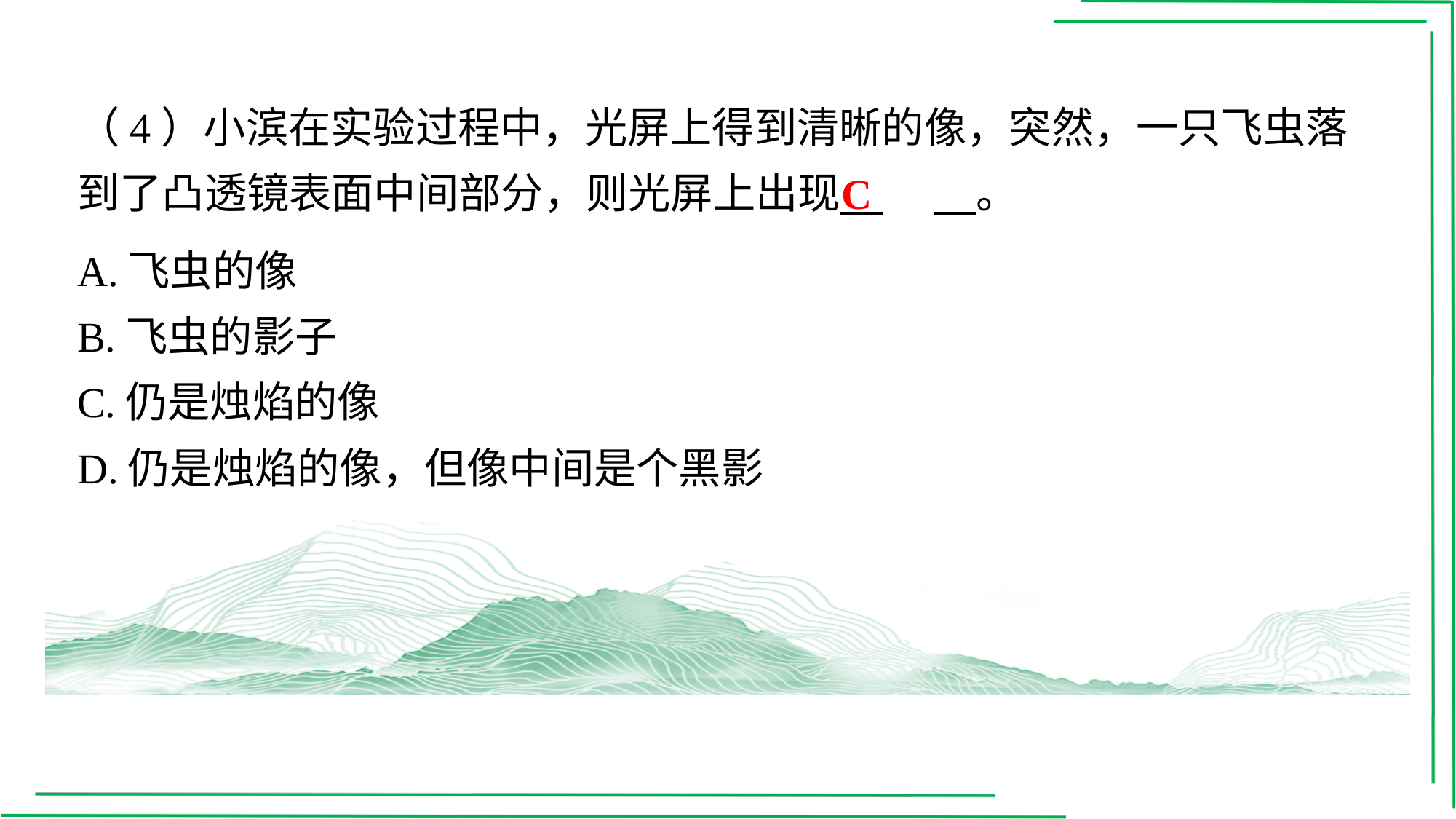

（4）小滨在实验过程中，光屏上得到清晰的像，突然，一只飞虫落到了凸透镜表面中间部分，则光屏上出现 　C　⁠。
C
| A.飞虫的像 |
| --- |
| B.飞虫的影子 |
| C.仍是烛焰的像 |
| D.仍是烛焰的像，但像中间是个黑影 |